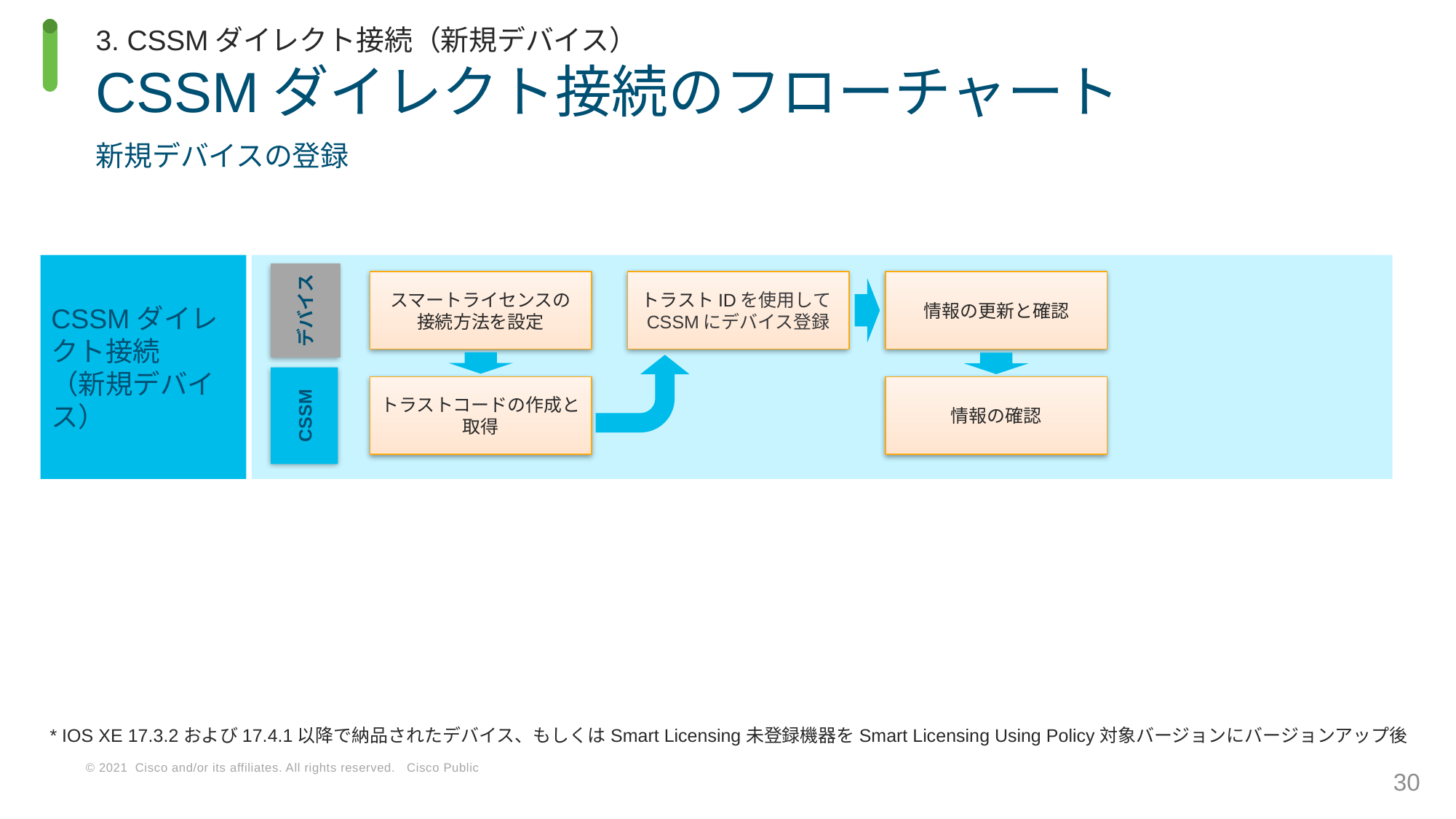

3. CSSMダイレクト接続（新規デバイス）
# CSSMダイレクト接続のフローチャート
新規デバイスの登録
CSSMダイレクト接続
（新規デバイス）

スマートライセンスの
接続方法を設定
トラストIDを使用してCSSMにデバイス登録
情報の更新と確認
デバイス

トラストコードの作成と
取得
情報の確認
CSSM
* IOS XE 17.3.2および17.4.1以降で納品されたデバイス、もしくはSmart Licensing未登録機器をSmart Licensing Using Policy対象バージョンにバージョンアップ後
30